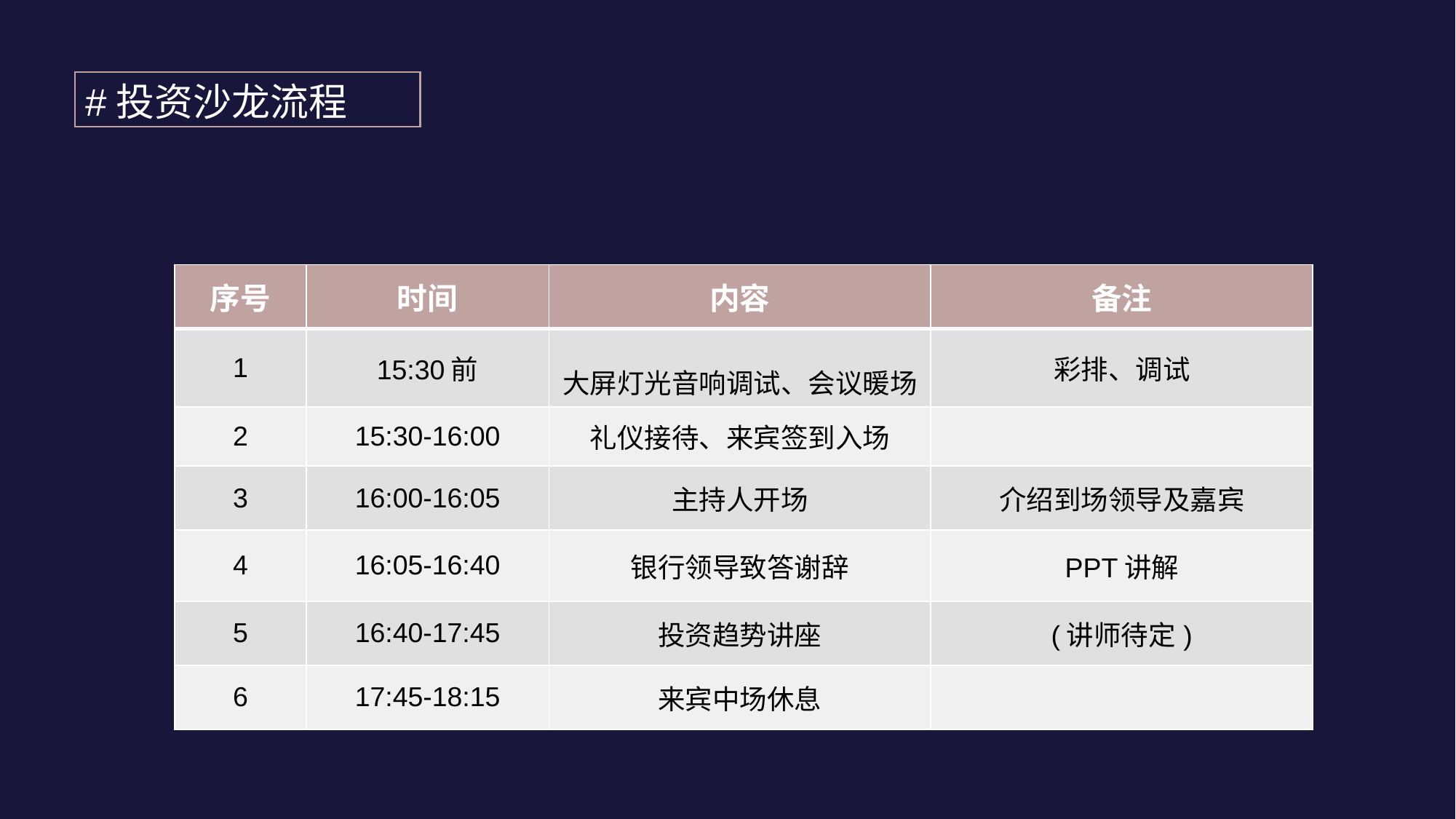

#投资沙龙流程

| 序号 | 时间 | 内容 | 备注 |
| --- | --- | --- | --- |
| 1 | 15:30前 | 大屏灯光音响调试、会议暖场 | 彩排、调试 |
| 2 | 15:30-16:00 | 礼仪接待、来宾签到入场 |  |
| 3 | 16:00-16:05 | 主持人开场 | 介绍到场领导及嘉宾 |
| 4 | 16:05-16:40 | 银行领导致答谢辞 | PPT讲解 |
| 5 | 16:40-17:45 | 投资趋势讲座 | (讲师待定) |
| 6 | 17:45-18:15 | 来宾中场休息 |  |